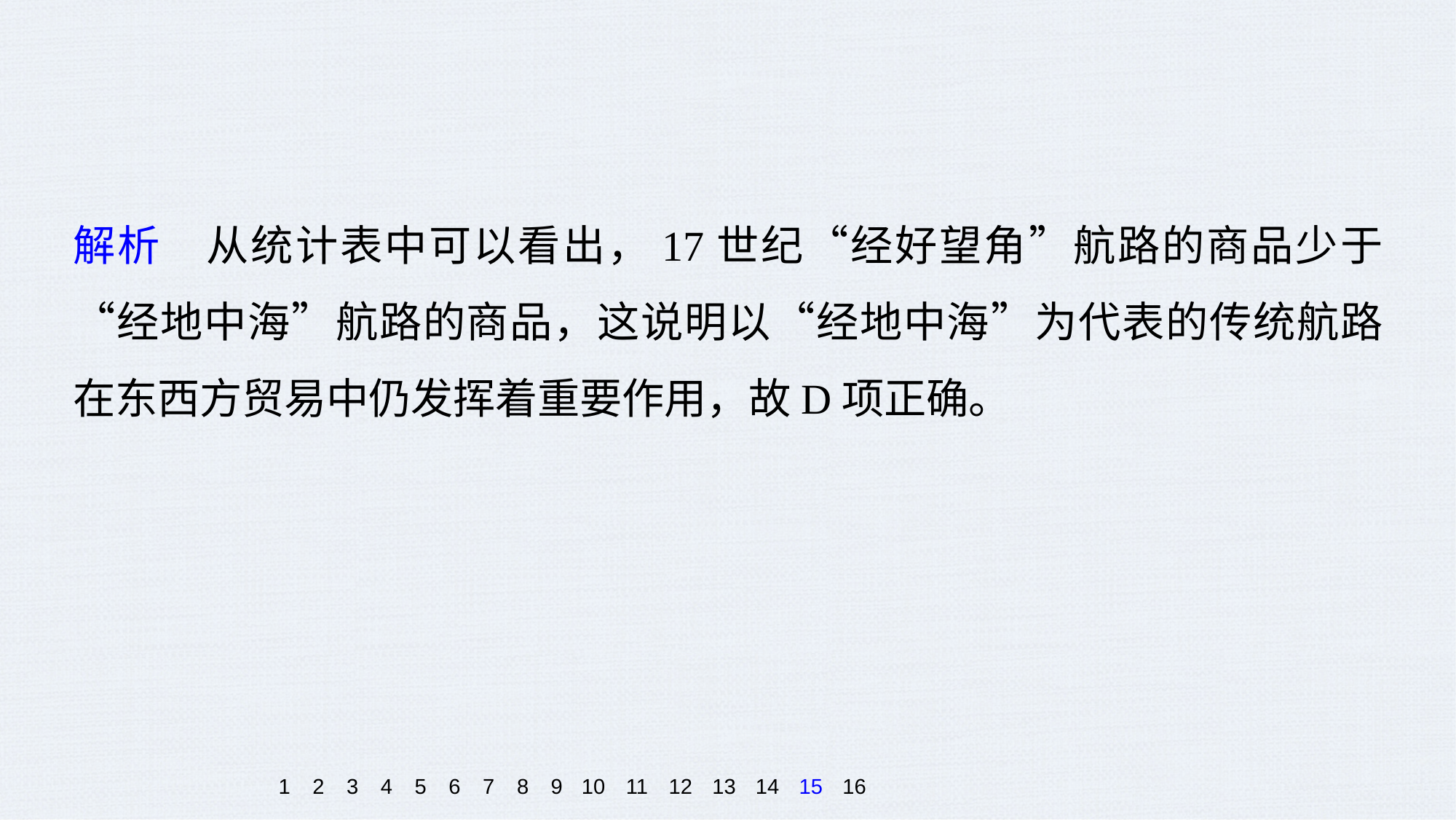

解析　从统计表中可以看出，17世纪“经好望角”航路的商品少于“经地中海”航路的商品，这说明以“经地中海”为代表的传统航路在东西方贸易中仍发挥着重要作用，故D项正确。
1
2
3
4
5
6
7
8
9
10
11
12
13
14
15
16